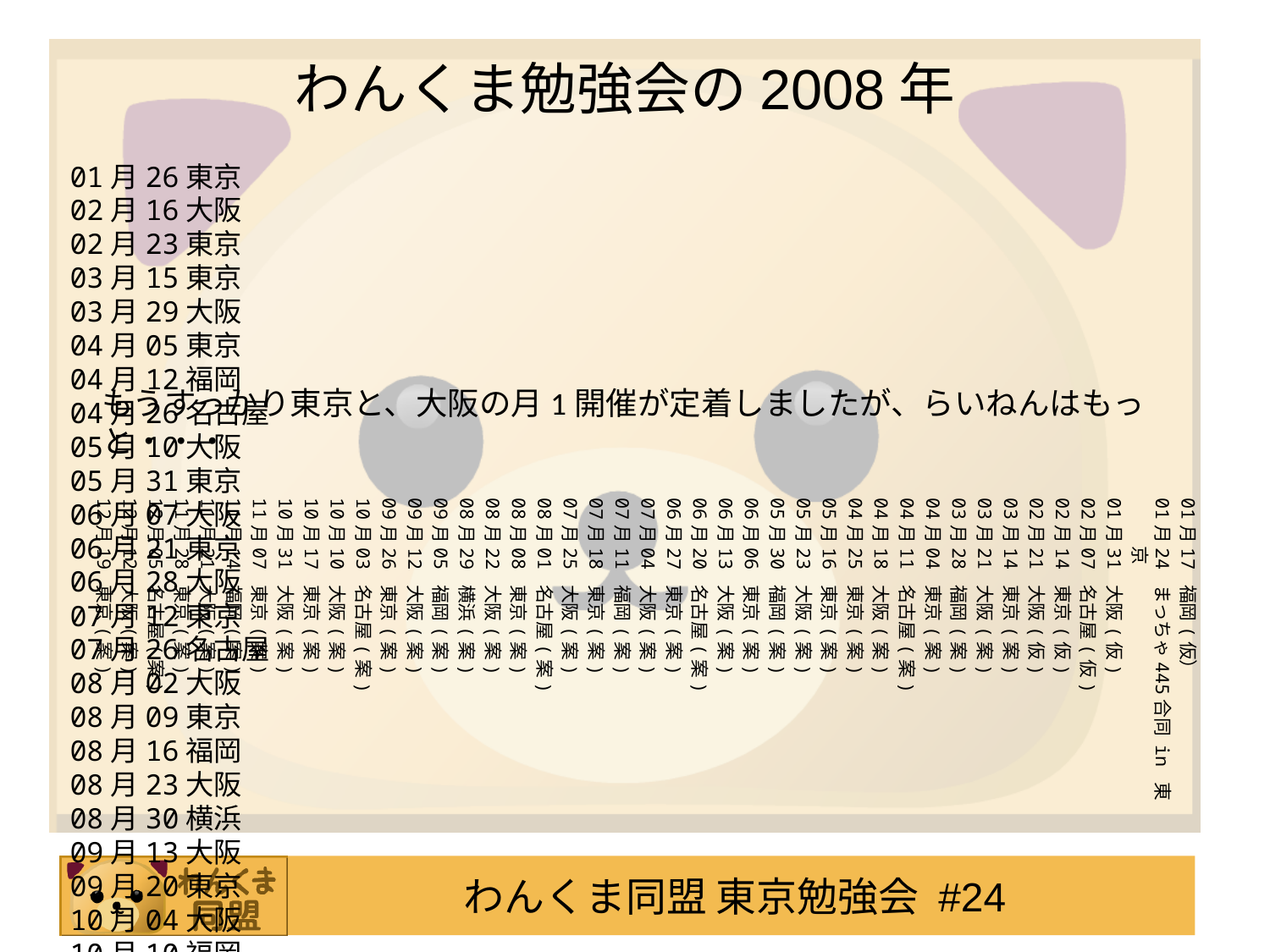

# わんくま勉強会の2008年
01月26東京
02月16大阪
02月23東京
03月15東京
03月29大阪
04月05東京
04月12福岡
04月26名古屋
05月10大阪
05月31東京
06月07大阪
06月21東京
06月28大阪
07月12東京
07月26名古屋
08月02大阪
08月09東京
08月16福岡
08月23大阪
08月30横浜
09月13大阪
09月20東京
10月04大阪
10月10福岡
10月18東京
10月25名古屋
11月01大阪
11月08富山
11月15東京
11月22福岡
12月06名古屋
12月13大阪
12月20東京
もうすっかり東京と、大阪の月1開催が定着しましたが、らいねんはもっと・・・

01月17 福岡(仮）
01月24 まっちゃ445合同 in 東京
01月31 大阪(仮)
02月07 名古屋(仮)
02月14 東京(仮)
02月21 大阪(仮)
03月14 東京(案)
03月21 大阪(案)
03月28 福岡(案)
04月04 東京(案)
04月11 名古屋(案)
04月18 大阪(案)
04月25 東京(案)
05月16 東京(案)
05月23 大阪(案)
05月30 福岡(案)
06月06 東京(案)
06月13 大阪(案)
06月20 名古屋(案)
06月27 東京(案)
07月04 大阪(案)
07月11 福岡(案)
07月18 東京(案)
07月25 大阪(案)
08月01 名古屋(案)
08月08 東京(案)
08月22 大阪(案)
08月29 横浜(案)
09月05 福岡(案)
09月12 大阪(案)
09月26 東京(案)
10月03 名古屋(案)
10月10 大阪(案)
10月17 東京(案)
10月31 大阪(案)
11月07 東京(案)
11月14 福岡(案)
11月21 大阪(案)
11月28 東京(案)
12月05 名古屋(案)
12月12 大阪(案)
12月19 東京(案)